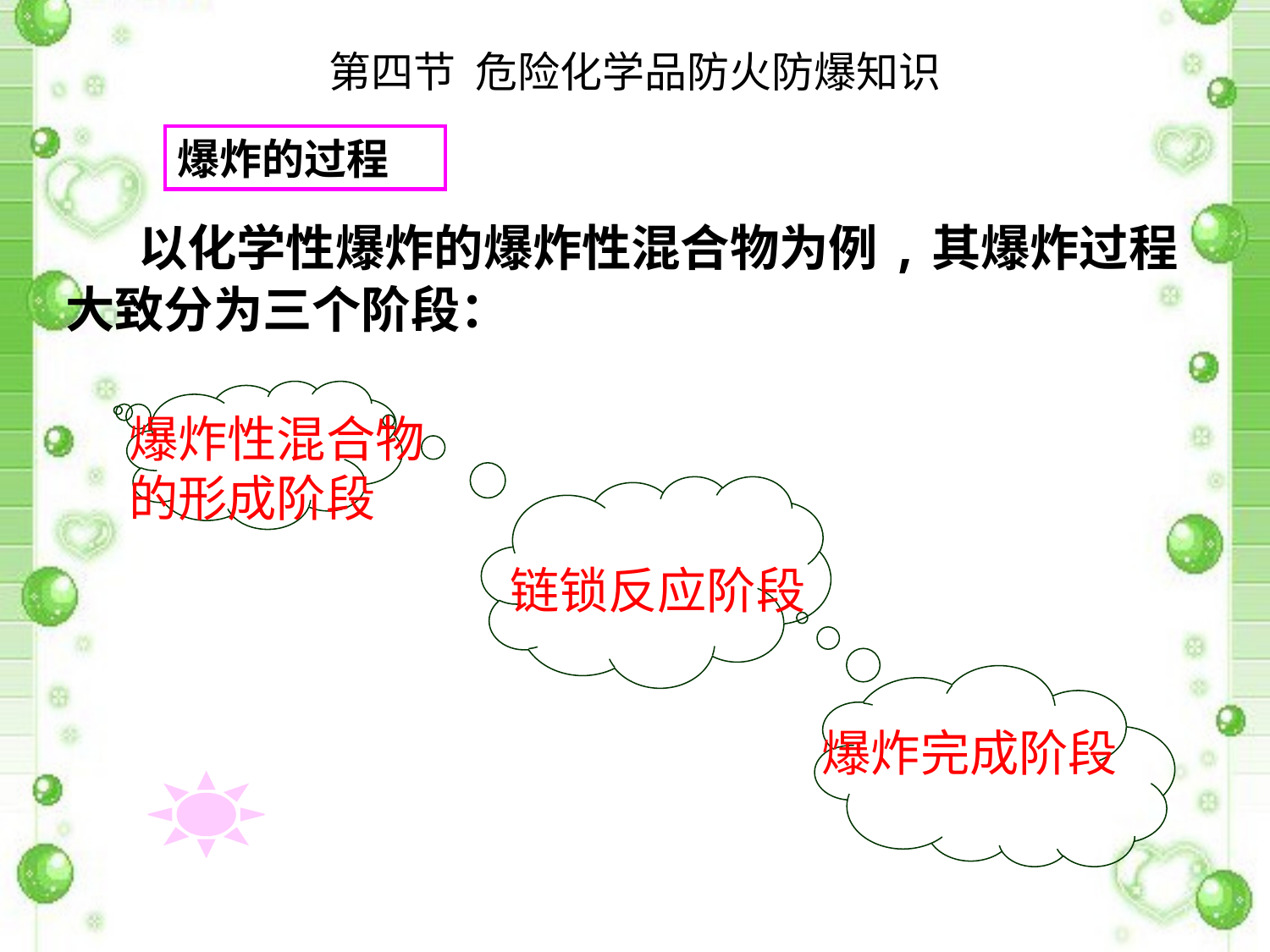

第四节  危险化学品防火防爆知识
爆炸的过程
    以化学性爆炸的爆炸性混合物为例,其爆炸过程大致分为三个阶段：

爆炸性混合物的形成阶段

链锁反应阶段

      爆炸完成阶段